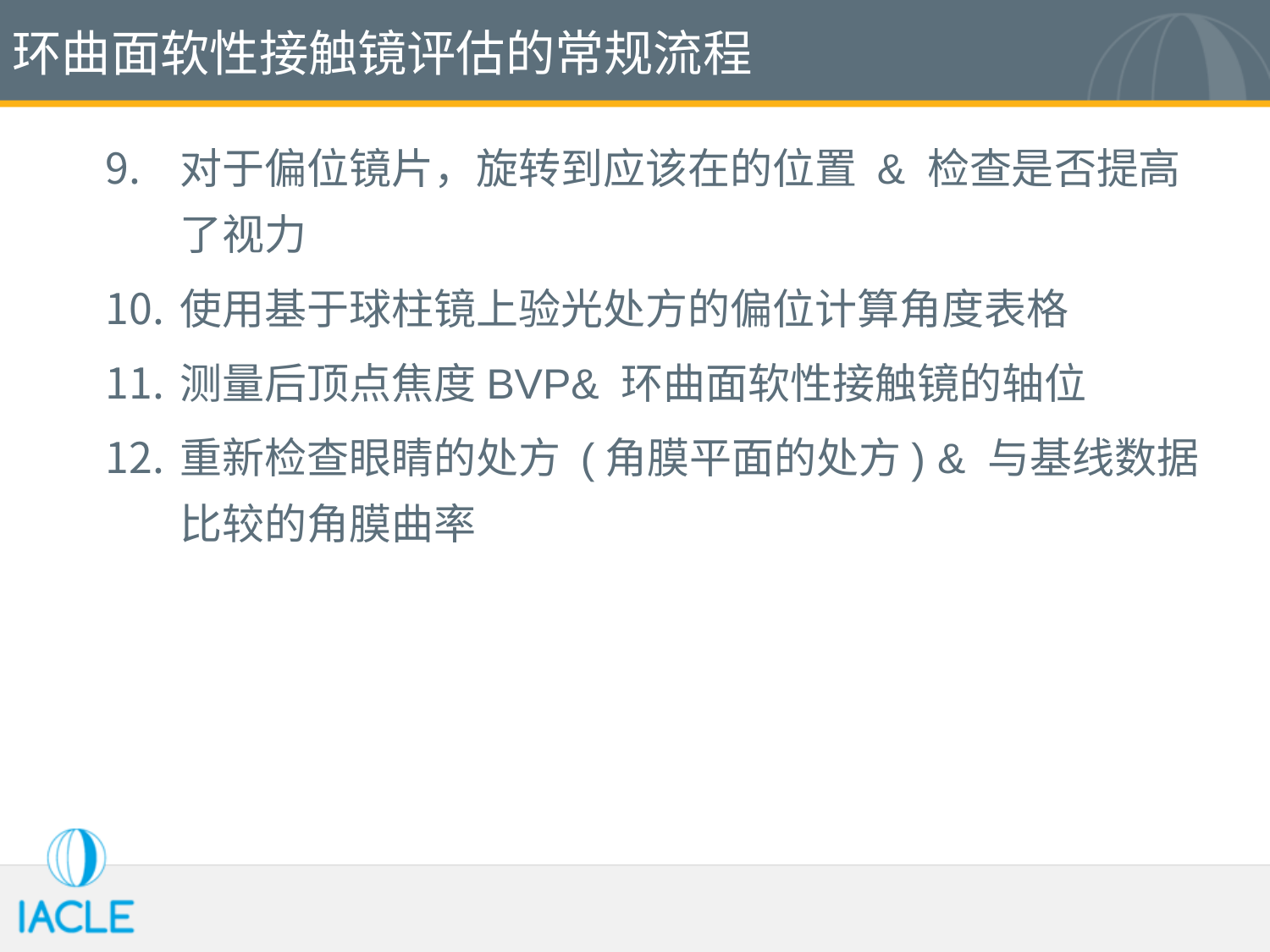

# 环曲面软性接触镜评估的常规流程
对于偏位镜片，旋转到应该在的位置 & 检查是否提高了视力
使用基于球柱镜上验光处方的偏位计算角度表格
测量后顶点焦度BVP& 环曲面软性接触镜的轴位
重新检查眼睛的处方 (角膜平面的处方) & 与基线数据比较的角膜曲率